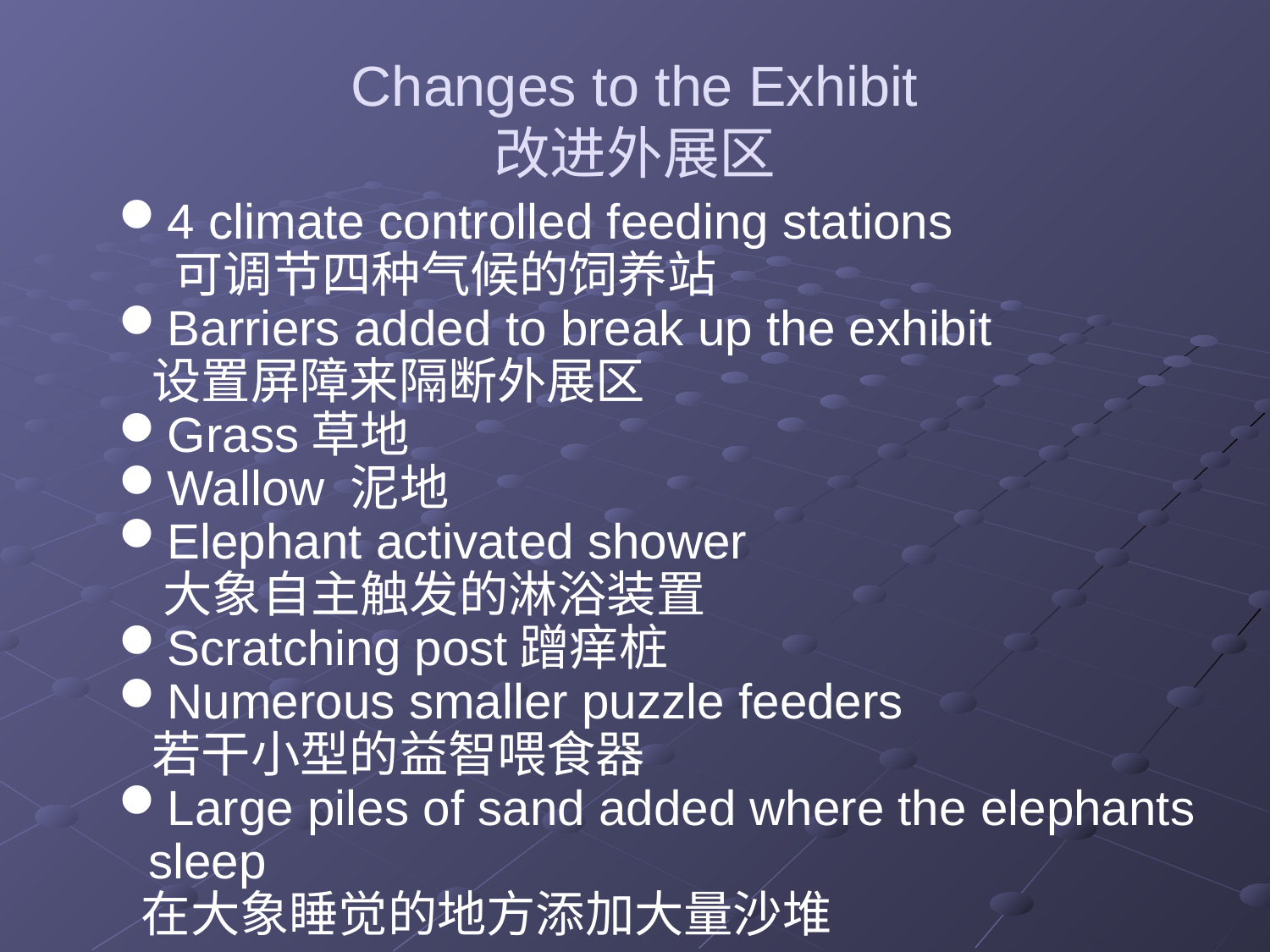

# Changes to the Exhibit 改进外展区
4 climate controlled feeding stations
    可调节四种气候的饲养站
Barriers added to break up the exhibit
  设置屏障来隔断外展区
Grass草地
Wallow 泥地
Elephant activated shower
   大象自主触发的淋浴装置
Scratching post蹭痒桩
Numerous smaller puzzle feeders
  若干小型的益智喂食器
Large piles of sand added where the elephants sleep
 在大象睡觉的地方添加大量沙堆